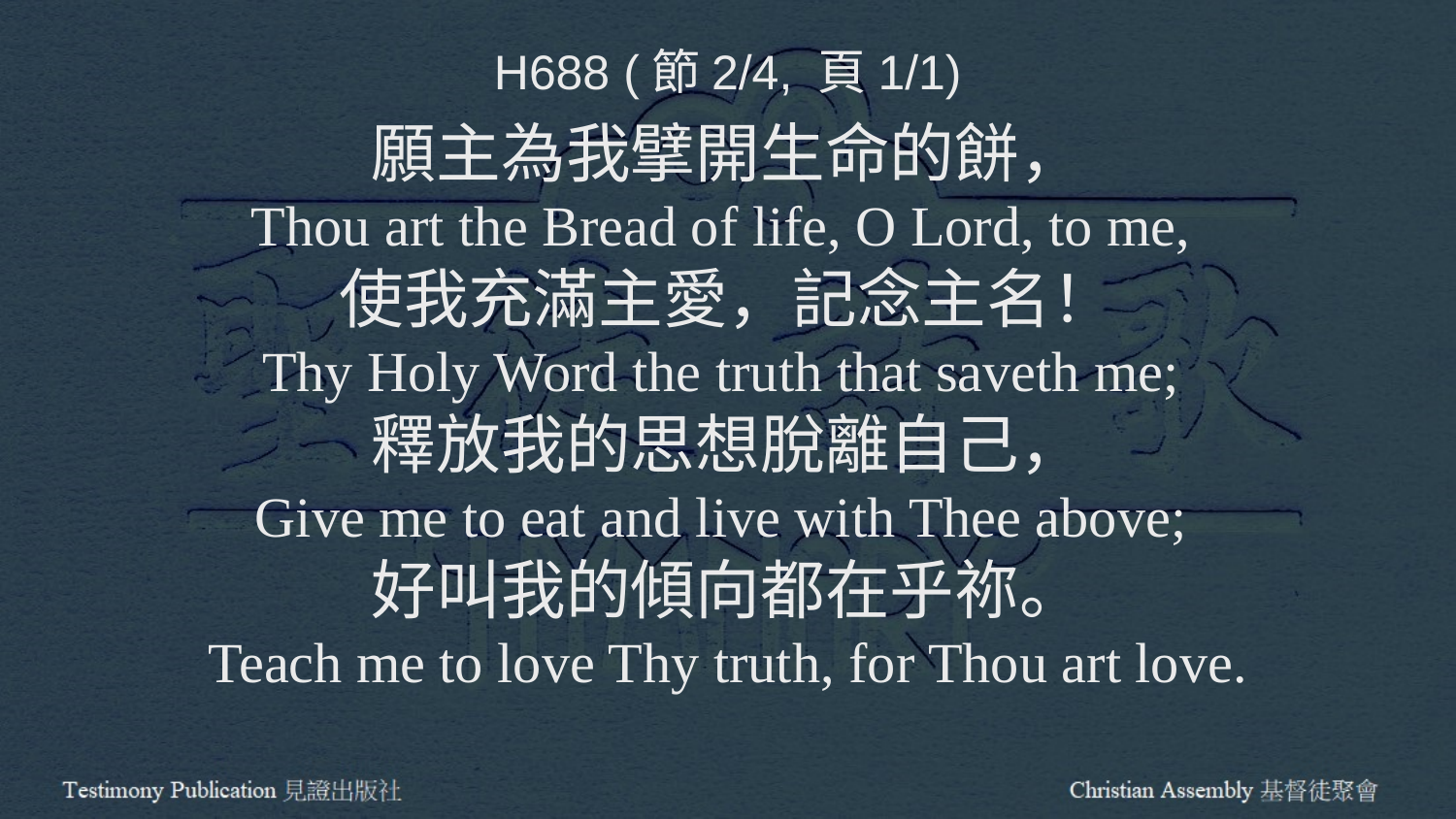

H688 (節2/4, 頁1/1)
願主為我擘開生命的餅，
Thou art the Bread of life, O Lord, to me,
使我充滿主愛，記念主名！
Thy Holy Word the truth that saveth me;
釋放我的思想脫離自己，
Give me to eat and live with Thee above;
好叫我的傾向都在乎祢。
Teach me to love Thy truth, for Thou art love.